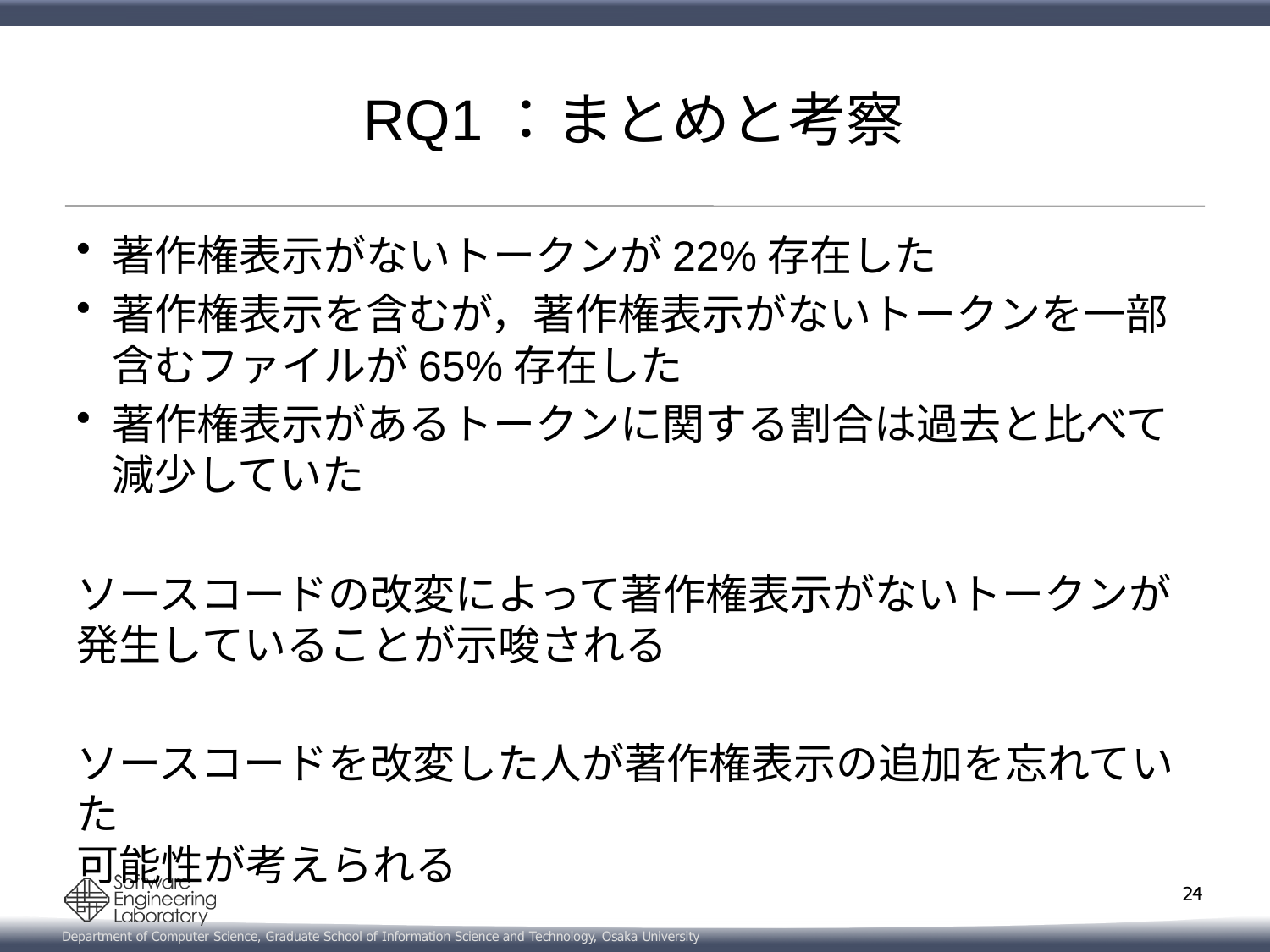

# RQ1：まとめと考察
著作権表示がないトークンが22%存在した
著作権表示を含むが，著作権表示がないトークンを一部含むファイルが65%存在した
著作権表示があるトークンに関する割合は過去と比べて
減少していた

ソースコードの改変によって著作権表示がないトークンが発生していることが示唆される

ソースコードを改変した人が著作権表示の追加を忘れていた
可能性が考えられる
24